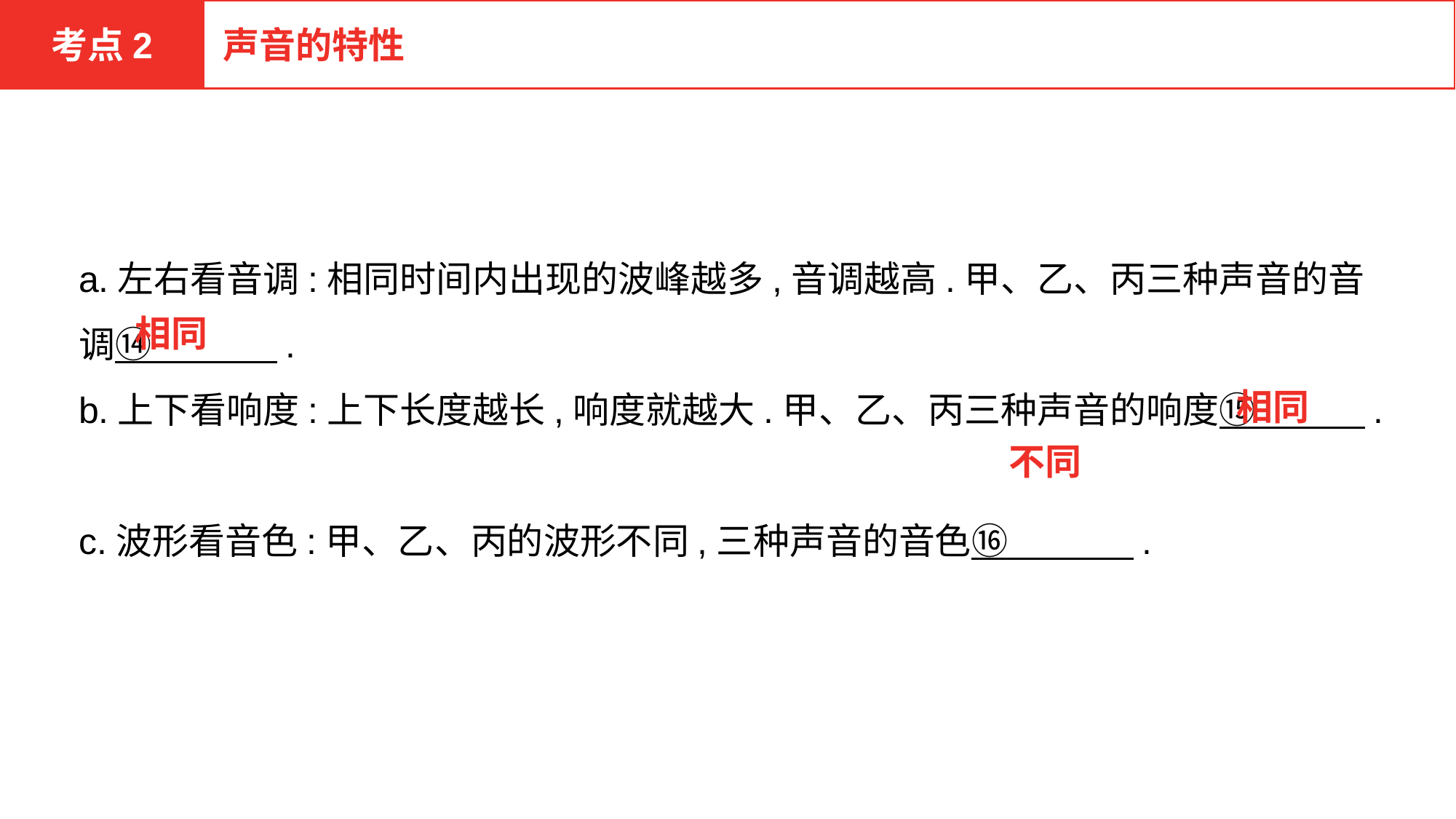

考点2
声音的特性
a.左右看音调:相同时间内出现的波峰越多,音调越高.甲、乙、丙三种声音的音调⑭　  　　.
b.上下看响度:上下长度越长,响度就越大.甲、乙、丙三种声音的响度⑮　　　.
c.波形看音色:甲、乙、丙的波形不同,三种声音的音色⑯　  　　.
相同
相同
不同